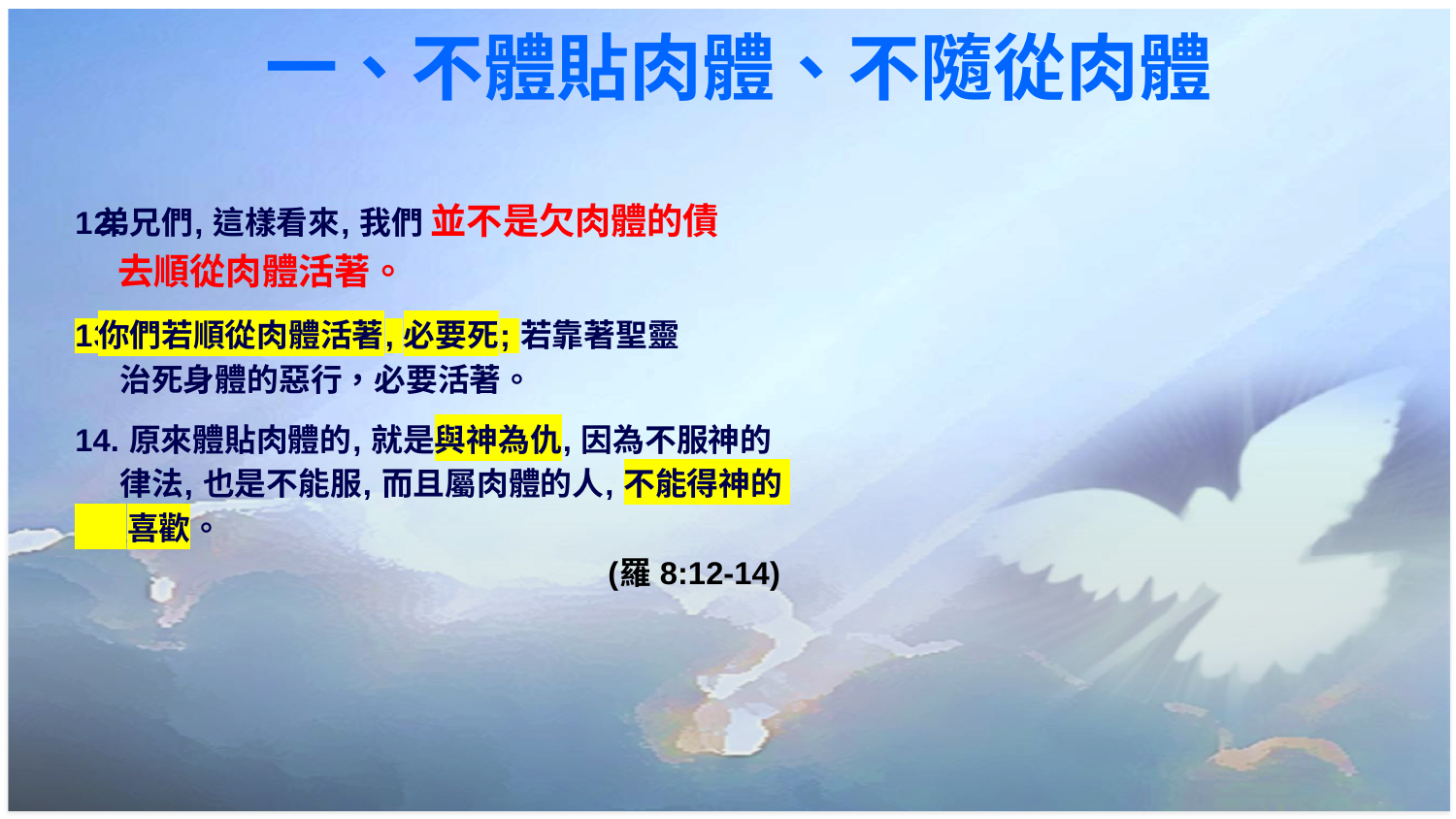

# 一、不體貼肉體、不隨從肉體
弟兄們, 這樣看來, 我們 並不是欠肉體的債
     去順從肉體活著。

你們若順從肉體活著, 必要死; 若靠著聖靈
      治死身體的惡行，必要活著。

14. 原來體貼肉體的, 就是與神為仇, 因為不服神的
      律法, 也是不能服, 而且屬肉體的人, 不能得神的
       喜歡。
                                                             (羅 8:12-14)